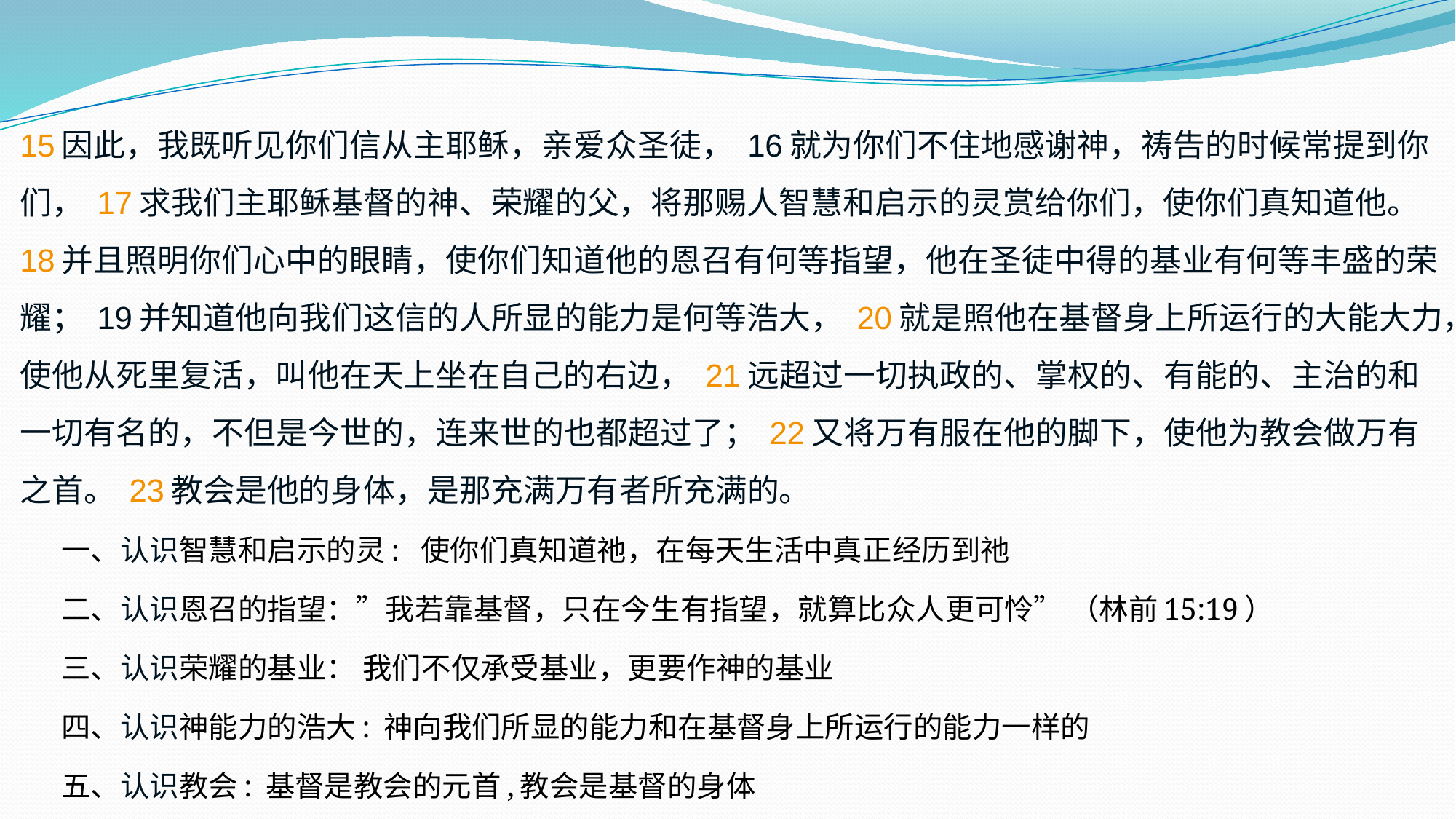

15 因此，我既听见你们信从主耶稣，亲爱众圣徒， 16 就为你们不住地感谢神，祷告的时候常提到你们， 17 求我们主耶稣基督的神、荣耀的父，将那赐人智慧和启示的灵赏给你们，使你们真知道他。 18 并且照明你们心中的眼睛，使你们知道他的恩召有何等指望，他在圣徒中得的基业有何等丰盛的荣耀； 19 并知道他向我们这信的人所显的能力是何等浩大， 20 就是照他在基督身上所运行的大能大力，使他从死里复活，叫他在天上坐在自己的右边， 21 远超过一切执政的、掌权的、有能的、主治的和一切有名的，不但是今世的，连来世的也都超过了； 22 又将万有服在他的脚下，使他为教会做万有之首。 23 教会是他的身体，是那充满万有者所充满的。
一、认识智慧和启示的灵:  使你们真知道祂，在每天生活中真正经历到祂
二、认识恩召的指望：”我若靠基督，只在今生有指望，就算比众人更可怜” （林前15:19）
三、认识荣耀的基业： 我们不仅承受基业，更要作神的基业
四、认识神能力的浩大: 神向我们所显的能力和在基督身上所运行的能力一样的
五、认识教会: 基督是教会的元首,教会是基督的身体